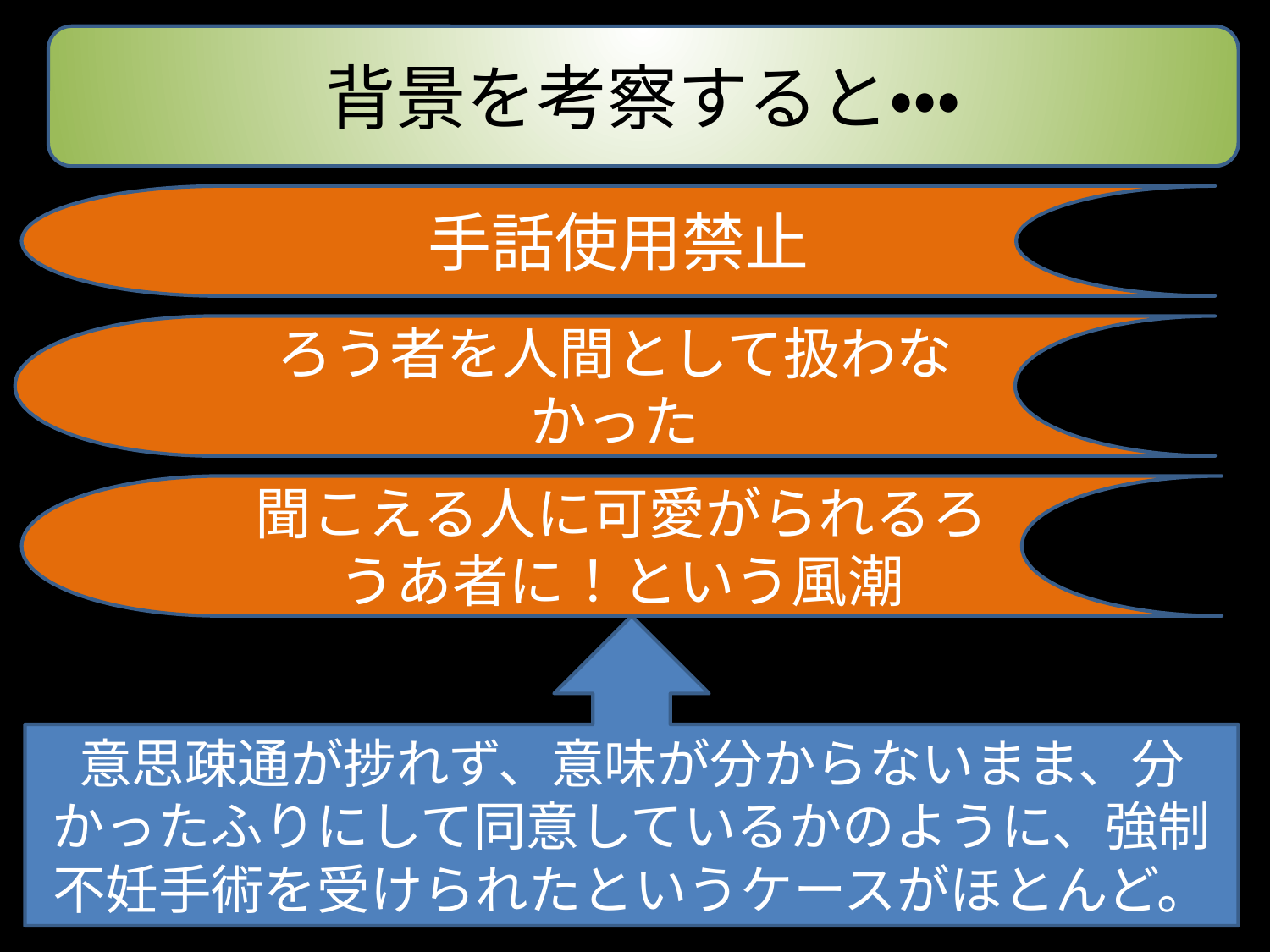

背景を考察すると・・・
手話使用禁止
ろう者を人間として扱わなかった
聞こえる人に可愛がられるろうあ者に！という風潮
意思疎通が捗れず、意味が分からないまま、分かったふりにして同意しているかのように、強制不妊手術を受けられたというケースがほとんど。